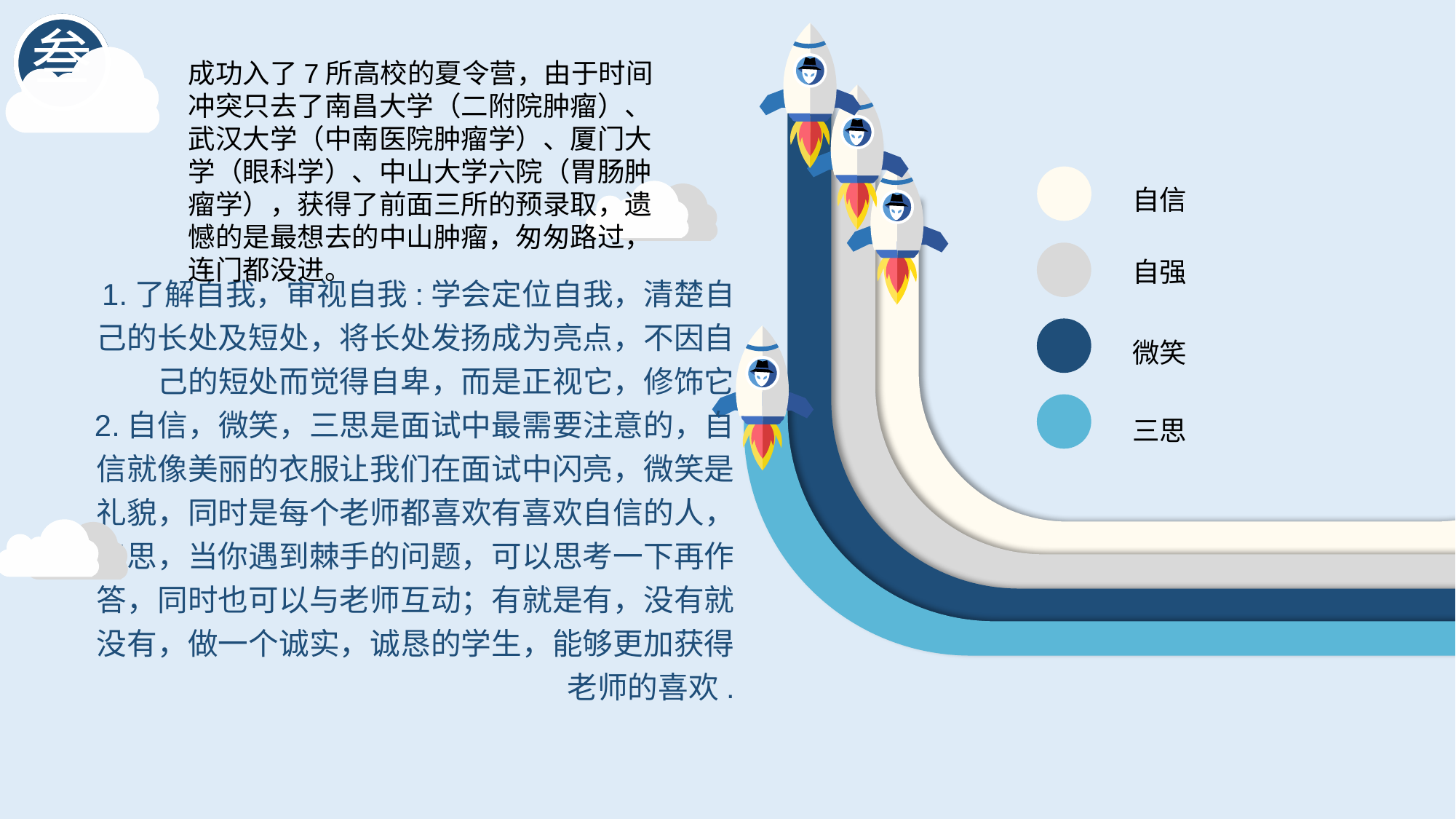

叁

成功入了7所高校的夏令营，由于时间冲突只去了南昌大学（二附院肿瘤）、武汉大学（中南医院肿瘤学）、厦门大学（眼科学）、中山大学六院（胃肠肿瘤学），获得了前面三所的预录取，遗憾的是最想去的中山肿瘤，匆匆路过，连门都没进。

自信

自强
1.了解自我，审视自我:学会定位自我，清楚自己的长处及短处，将长处发扬成为亮点，不因自己的短处而觉得自卑，而是正视它，修饰它
2.自信，微笑，三思是面试中最需要注意的，自信就像美丽的衣服让我们在面试中闪亮，微笑是礼貌，同时是每个老师都喜欢有喜欢自信的人，三思，当你遇到棘手的问题，可以思考一下再作答，同时也可以与老师互动；有就是有，没有就没有，做一个诚实，诚恳的学生，能够更加获得老师的喜欢.

微笑

三思